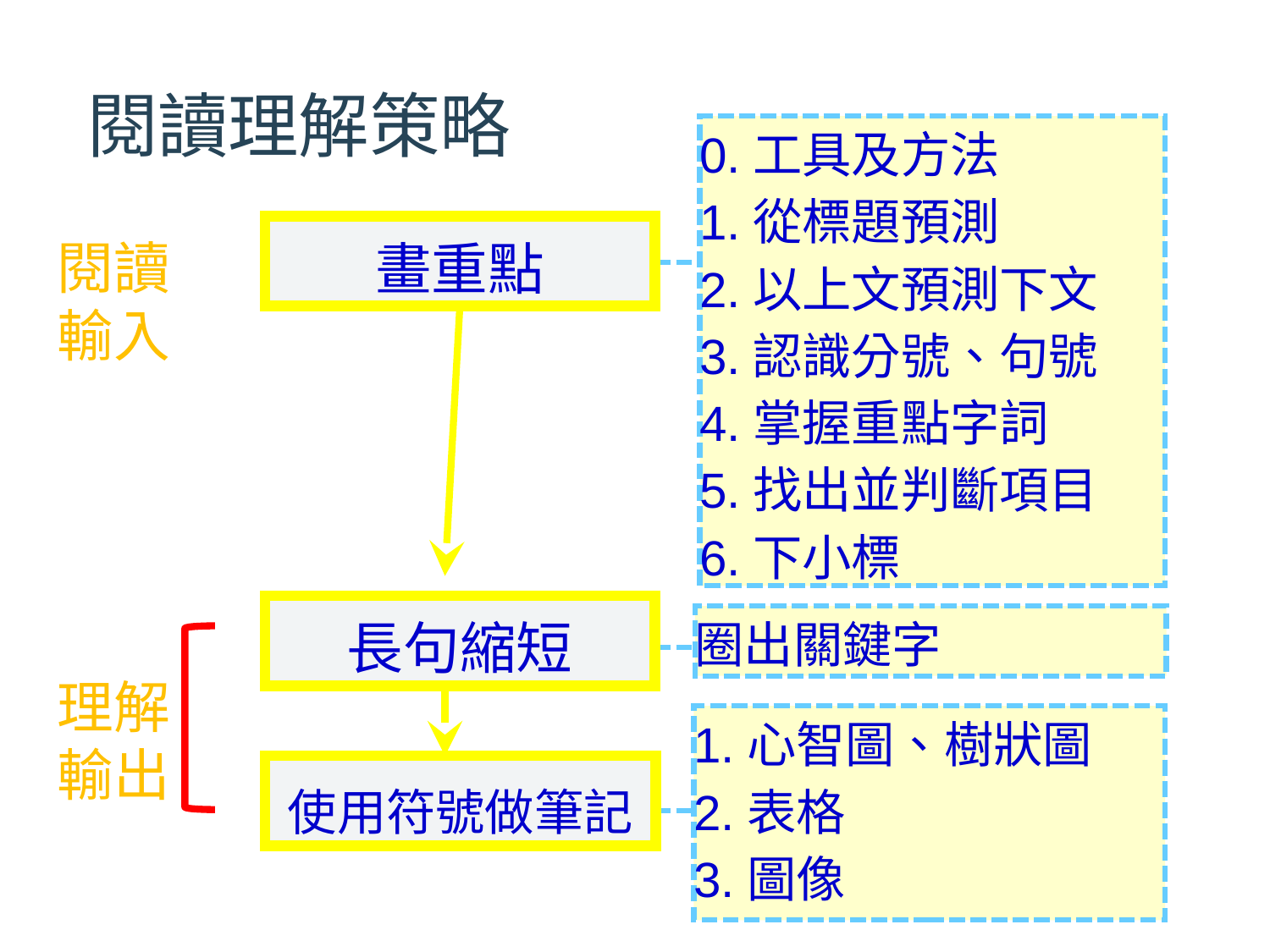

閱讀理解策略
0.工具及方法
1.從標題預測
2.以上文預測下文
3.認識分號、句號
4.掌握重點字詞
5.找出並判斷項目
6.下小標
畫重點
閱讀輸入
長句縮短
圈出關鍵字

理解輸出
1.心智圖、樹狀圖
2.表格
3.圖像
使用符號做筆記